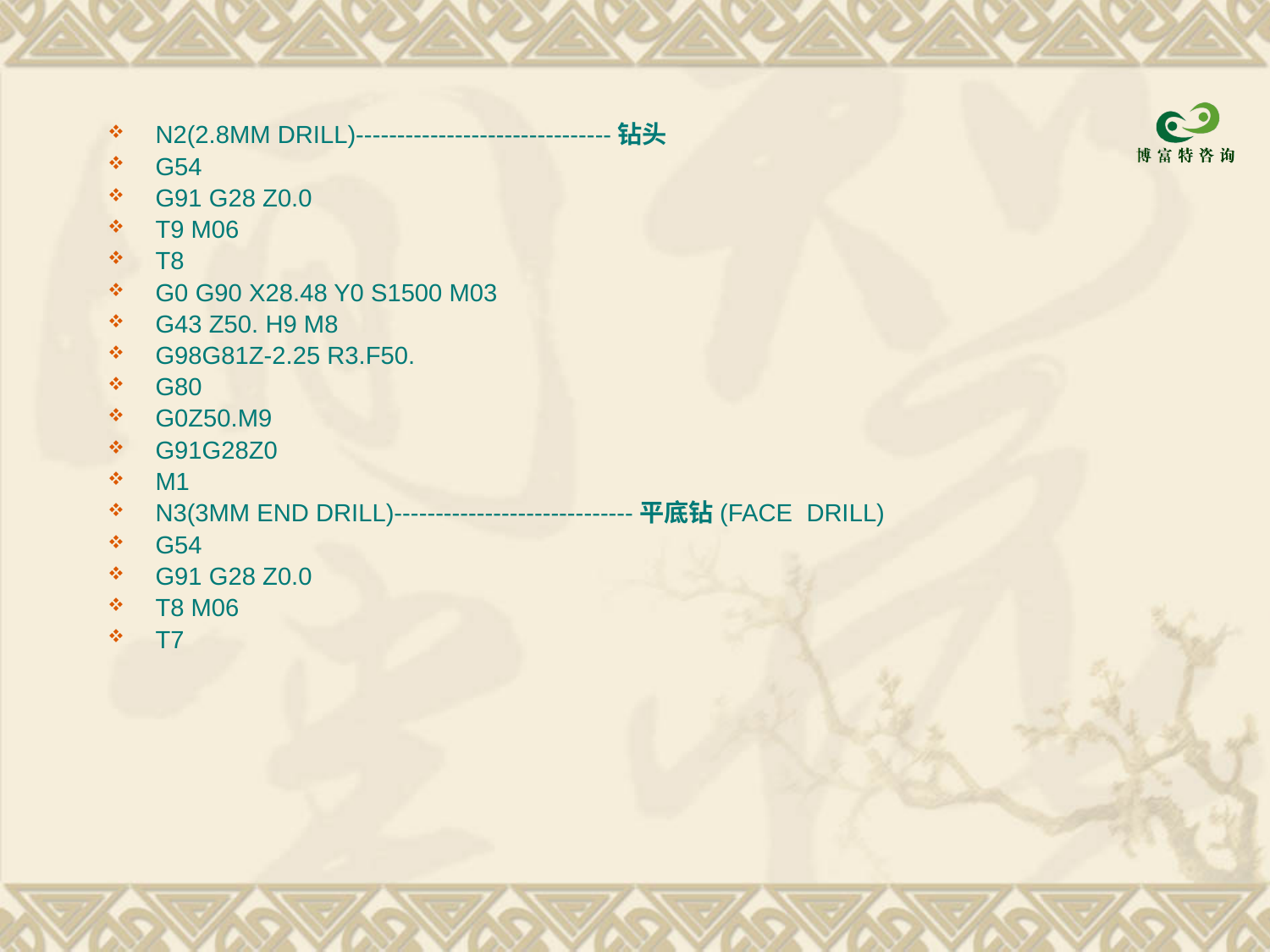

N2(2.8MM DRILL)-------------------------------钻头
G54
G91 G28 Z0.0
T9 M06
T8
G0 G90 X28.48 Y0 S1500 M03
G43 Z50. H9 M8
G98G81Z-2.25 R3.F50.
G80
G0Z50.M9
G91G28Z0
M1
N3(3MM END DRILL)-----------------------------平底钻(FACE  DRILL)
G54
G91 G28 Z0.0
T8 M06
T7